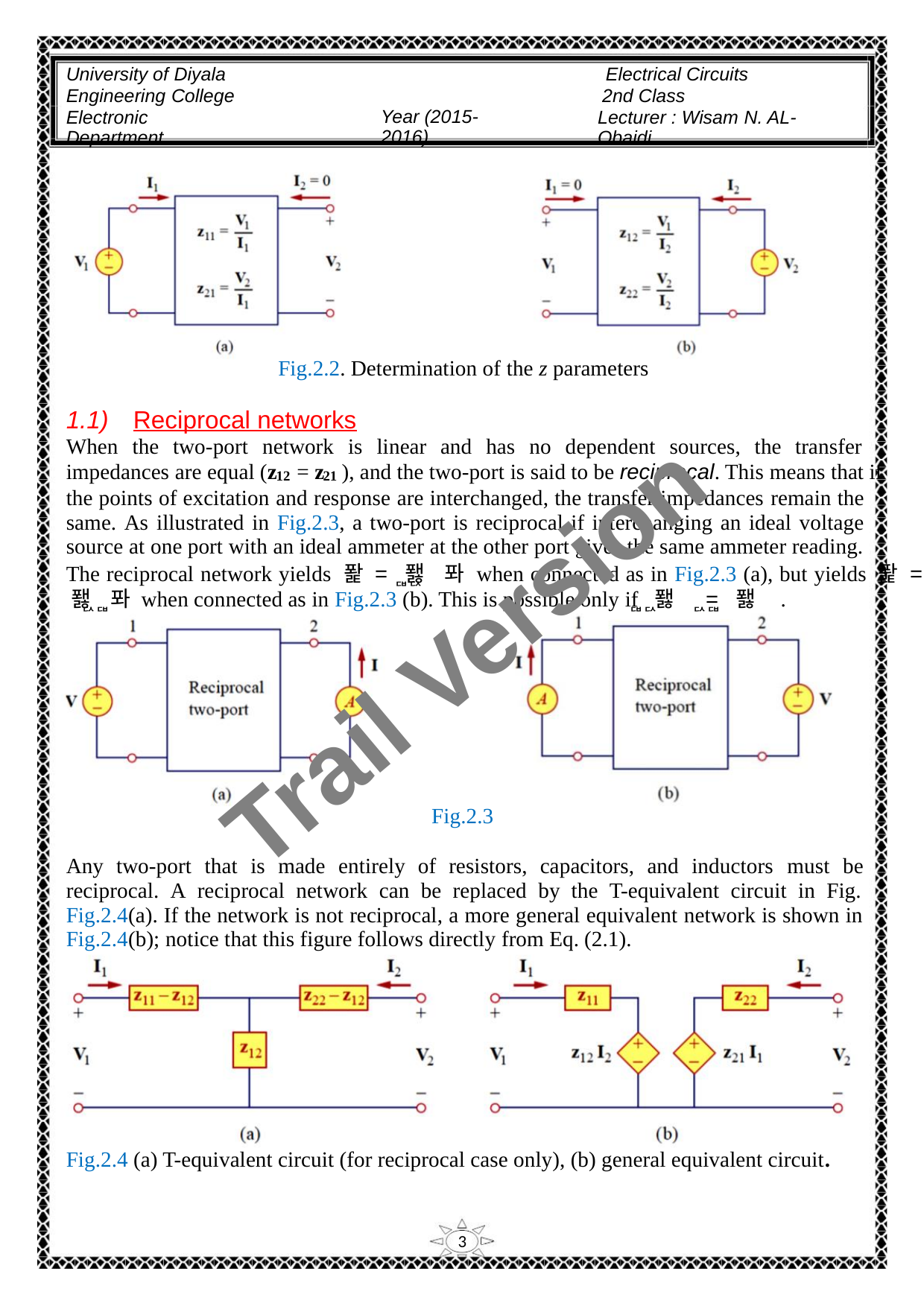

University of Diyala
Engineering College
Electronic Department
Electrical Circuits
2nd Class
Lecturer : Wisam N. AL-Obaidi
Year (2015-2016)
Fig.2.2. Determination of the z parameters
1.1) Reciprocal networks
When the two-port network is linear and has no dependent sources, the transfer
impedances are equal (z = z ), and the two-port is said to be reciprocal. This means that if
12
21
the points of excitation and response are interchanged, the transfer impedances remain the
same. As illustrated in Fig.2.3, a two-port is reciprocal if interchanging an ideal voltage
source at one port with an ideal ammeter at the other port gives the same ammeter reading.
The reciprocal network yields 퐕 = 퐳 퐈 when connected as in Fig.2.3 (a), but yields 퐕 =
ퟏퟐ
퐳 퐈 when connected as in Fig.2.3 (b). This is possible only if 퐳 = 퐳 .
Trail Version
Trail Version
Trail Version
Trail Version
Trail Version
Trail Version
Trail Version
Trail Version
Trail Version
Trail Version
Trail Version
Trail Version
Trail Version
ퟐퟏ
ퟏퟐ
ퟐퟏ
Fig.2.3
Any two-port that is made entirely of resistors, capacitors, and inductors must be
reciprocal. A reciprocal network can be replaced by the T-equivalent circuit in Fig.
Fig.2.4(a). If the network is not reciprocal, a more general equivalent network is shown in
Fig.2.4(b); notice that this figure follows directly from Eq. (2.1).
Fig.2.4 (a) T-equivalent circuit (for reciprocal case only), (b) general equivalent circuit.
3